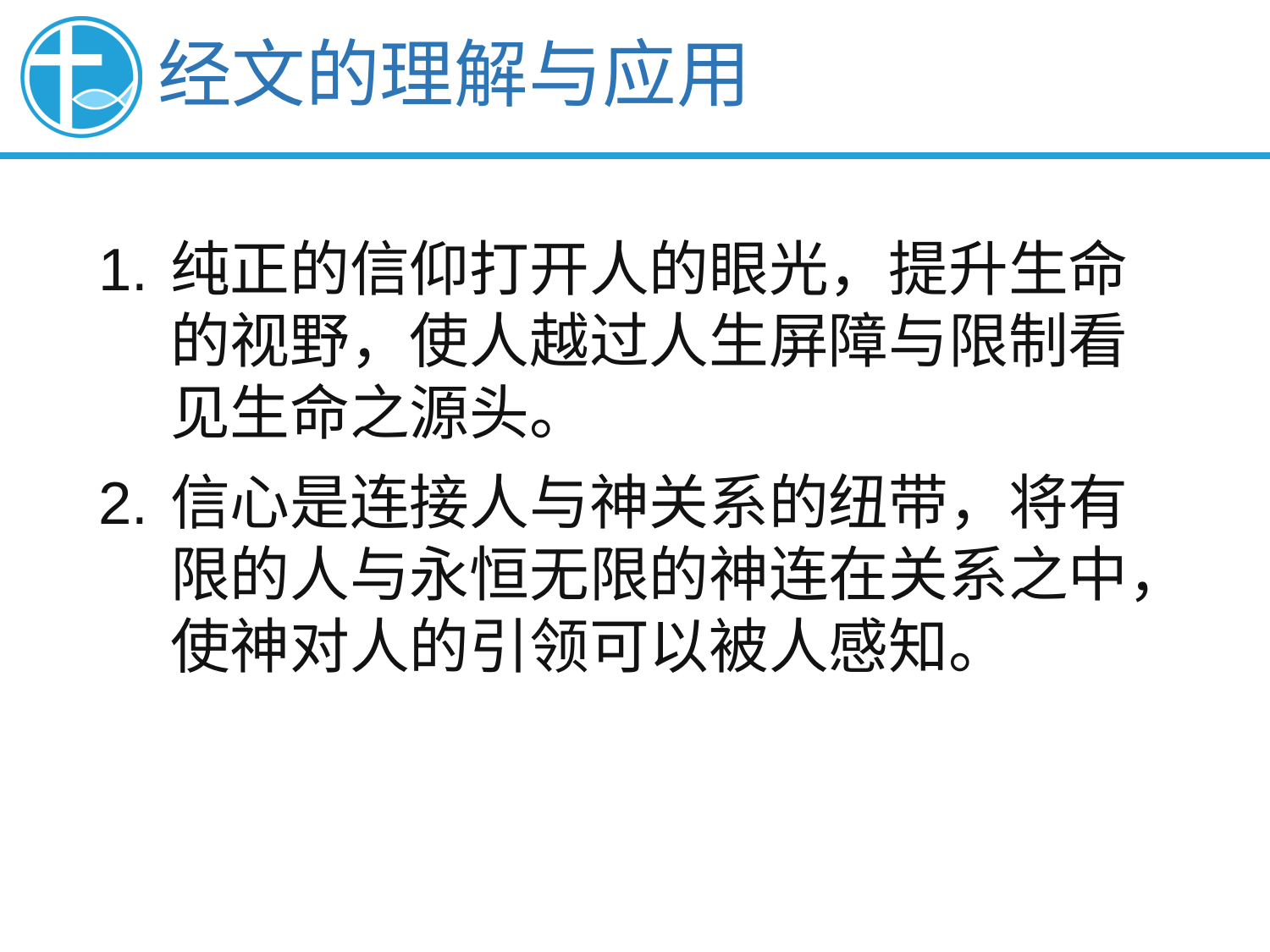

经文的理解与应用
纯正的信仰打开人的眼光，提升生命的视野，使人越过人生屏障与限制看见生命之源头。
信心是连接人与神关系的纽带，将有限的人与永恒无限的神连在关系之中，使神对人的引领可以被人感知。